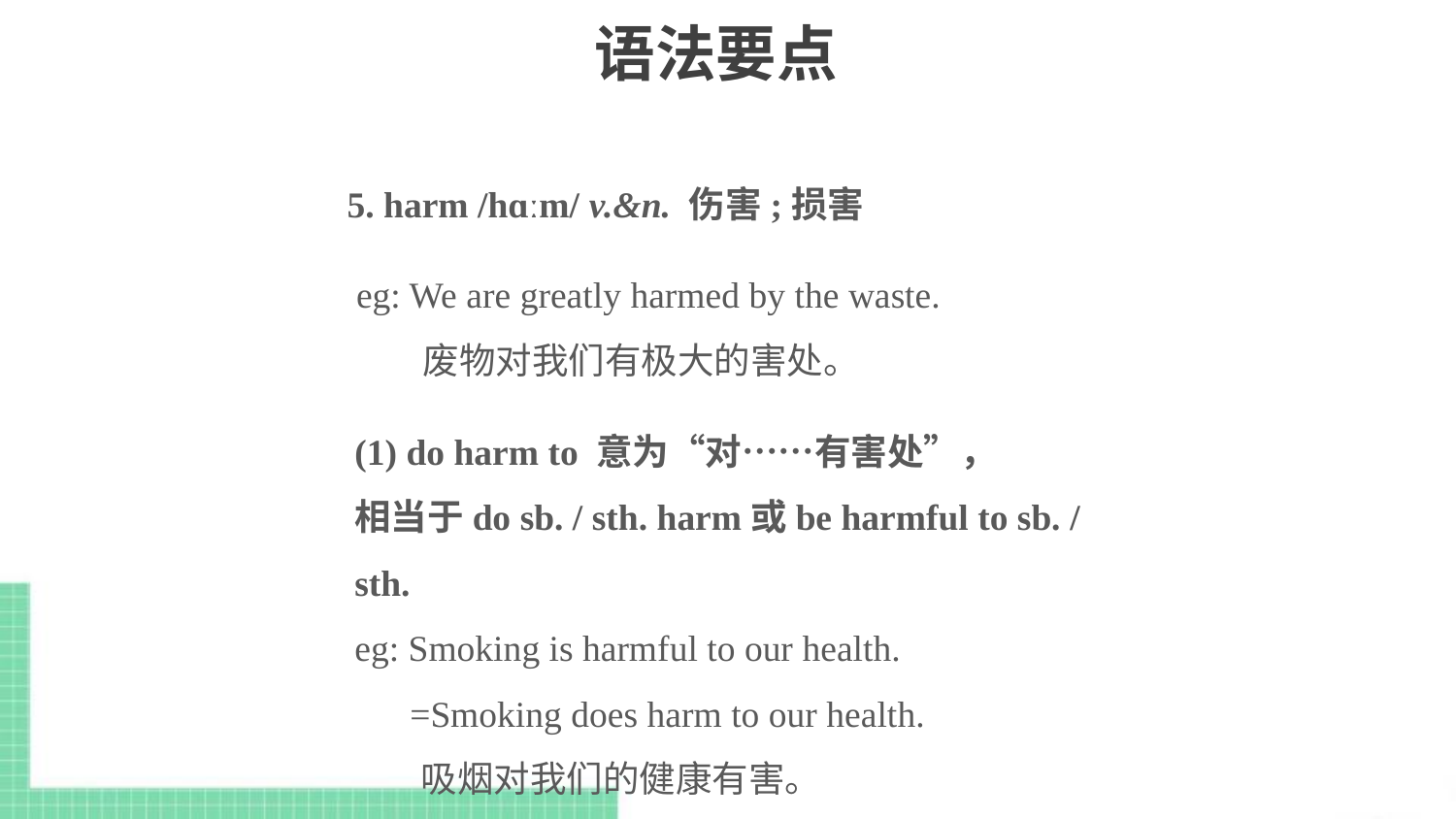

# 语法要点
5. harm /hɑːm/ v.&n. 伤害;损害
eg: We are greatly harmed by the waste.
       废物对我们有极大的害处。
(1) do harm to 意为“对……有害处”，
相当于do sb. / sth. harm或be harmful to sb. / sth.
eg: Smoking is harmful to our health.
      =Smoking does harm to our health.
       吸烟对我们的健康有害。